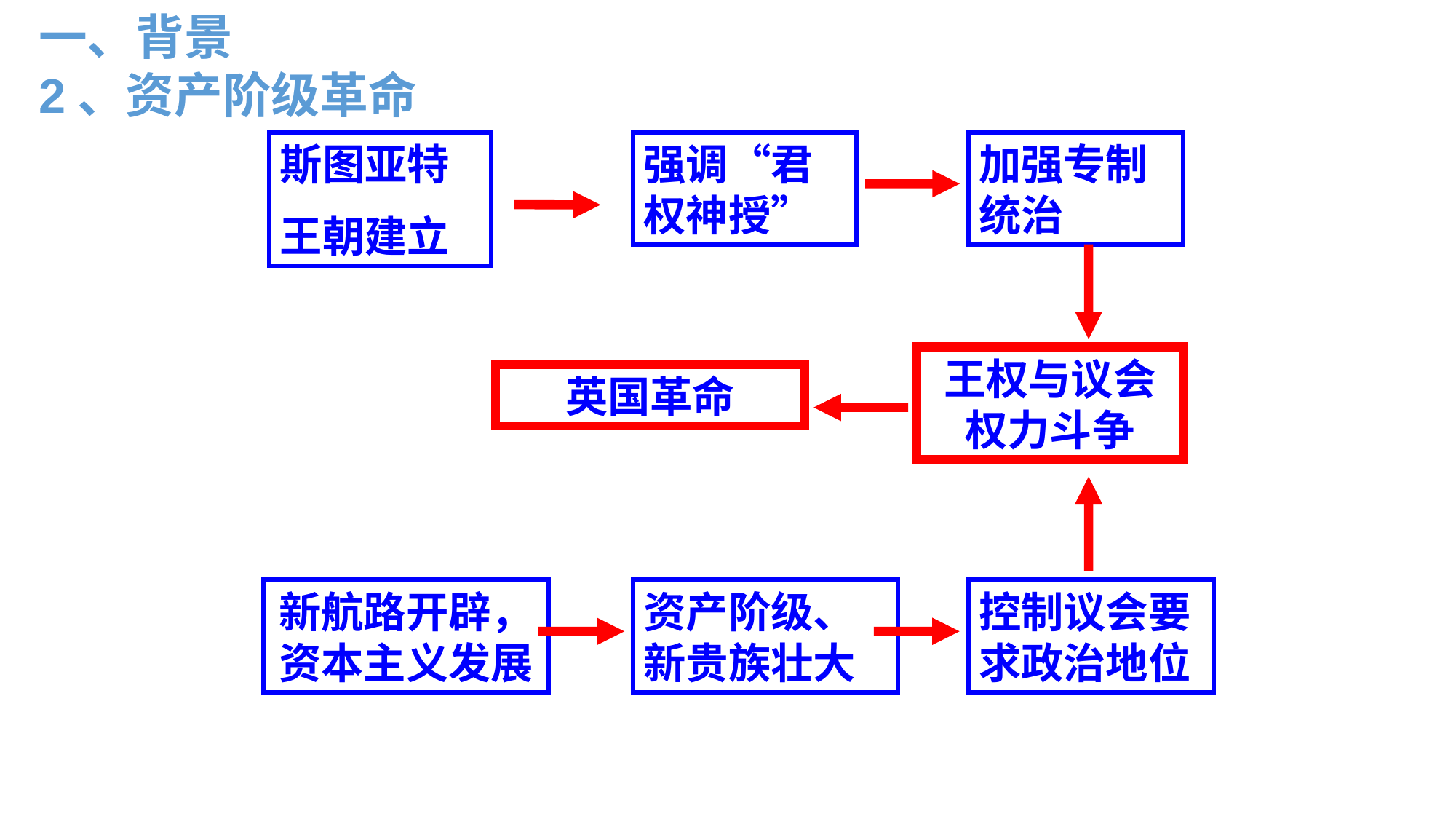

一、背景
2、资产阶级革命
17世纪英国王权与议会的斗争
斯图亚特
王朝建立
强调“君权神授”
加强专制统治

王权与议会权力斗争
英国革命

新航路开辟，资本主义发展
资产阶级、新贵族壮大
控制议会要求政治地位